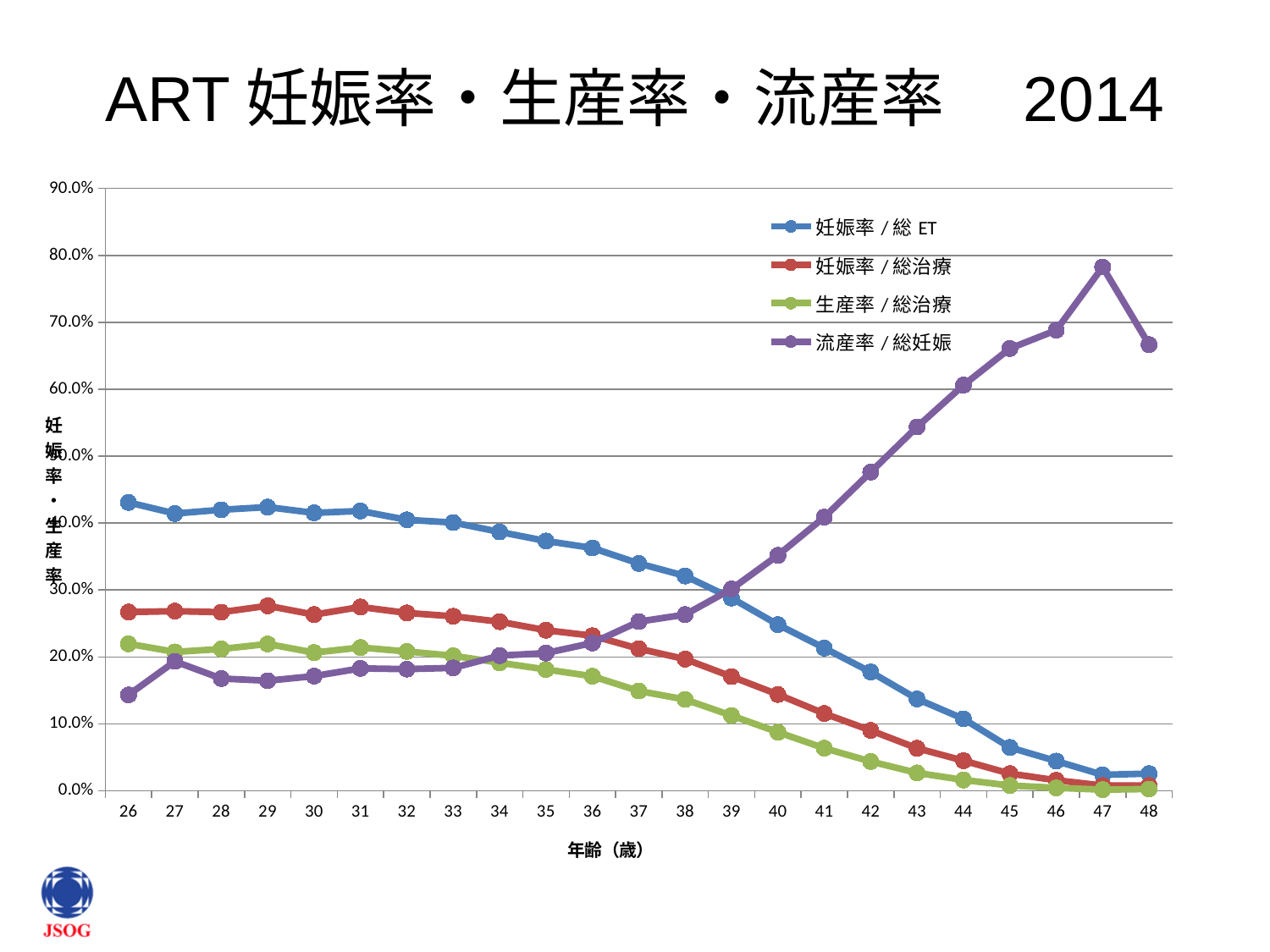

# ART妊娠率・生産率・流産率　2014

### Chart

| Category | 妊娠率/総ET | 妊娠率/総治療 | 生産率/総治療 | 流産率/総妊娠 |
|---|---|---|---|---|
| 26 | 0.430864197530864 | 0.267023718439174 | 0.219586840091813 | 0.143266475644699 |
| 27 | 0.414249684741488 | 0.268382352941176 | 0.207516339869281 | 0.193302891933029 |
| 28 | 0.41982395713739 | 0.266845049866213 | 0.211870591097057 | 0.167730173199635 |
| 29 | 0.423844405152816 | 0.276395980892769 | 0.219403722615714 | 0.164481525625745 |
| 30 | 0.415214233841685 | 0.26323664825046 | 0.206491712707182 | 0.171403585483166 |
| 31 | 0.418073485600794 | 0.274624918460535 | 0.214052744385425 | 0.182897862232779 |
| 32 | 0.404844691701437 | 0.265708200212992 | 0.208200212992545 | 0.181792155740052 |
| 33 | 0.400793650793651 | 0.260725261216964 | 0.201659496004917 | 0.183639792550684 |
| 34 | 0.386787385866646 | 0.252631051418262 | 0.191289966923925 | 0.201944058718508 |
| 35 | 0.373214641599681 | 0.239900930907849 | 0.181313519514903 | 0.205767176931292 |
| 36 | 0.362789299669372 | 0.231687653562654 | 0.171145577395577 | 0.220878210439105 |
| 37 | 0.3397417827141 | 0.212295226351946 | 0.149128060595385 | 0.252738134749419 |
| 38 | 0.32096 | 0.196743821106316 | 0.136393356871976 | 0.26321036889332 |
| 39 | 0.287868632707775 | 0.170625124145172 | 0.112312363440311 | 0.30151338766007 |
| 40 | 0.248291571753986 | 0.143870648407853 | 0.0875268107573008 | 0.351873088685015 |
| 41 | 0.213284290207367 | 0.115345806786404 | 0.0635396546256523 | 0.408897775556111 |
| 42 | 0.177489177489177 | 0.0901453745939028 | 0.0437108259770945 | 0.476155806334183 |
| 43 | 0.137200416811393 | 0.0634716586992327 | 0.026674165428032 | 0.543670886075949 |
| 44 | 0.107477269643099 | 0.045 | 0.0161363636363636 | 0.606060606060606 |
| 45 | 0.0647005029721079 | 0.0256154960173787 | 0.00787472845763939 | 0.660777385159011 |
| 46 | 0.0443702290076336 | 0.015717424370458 | 0.00439411864120331 | 0.688172043010753 |
| 47 | 0.0237603305785124 | 0.00781781101291638 | 0.00169952413324269 | 0.782608695652174 |
| 48 | 0.0256410256410256 | 0.00781928757602085 | 0.00260642919200695 | 0.666666666666667 |